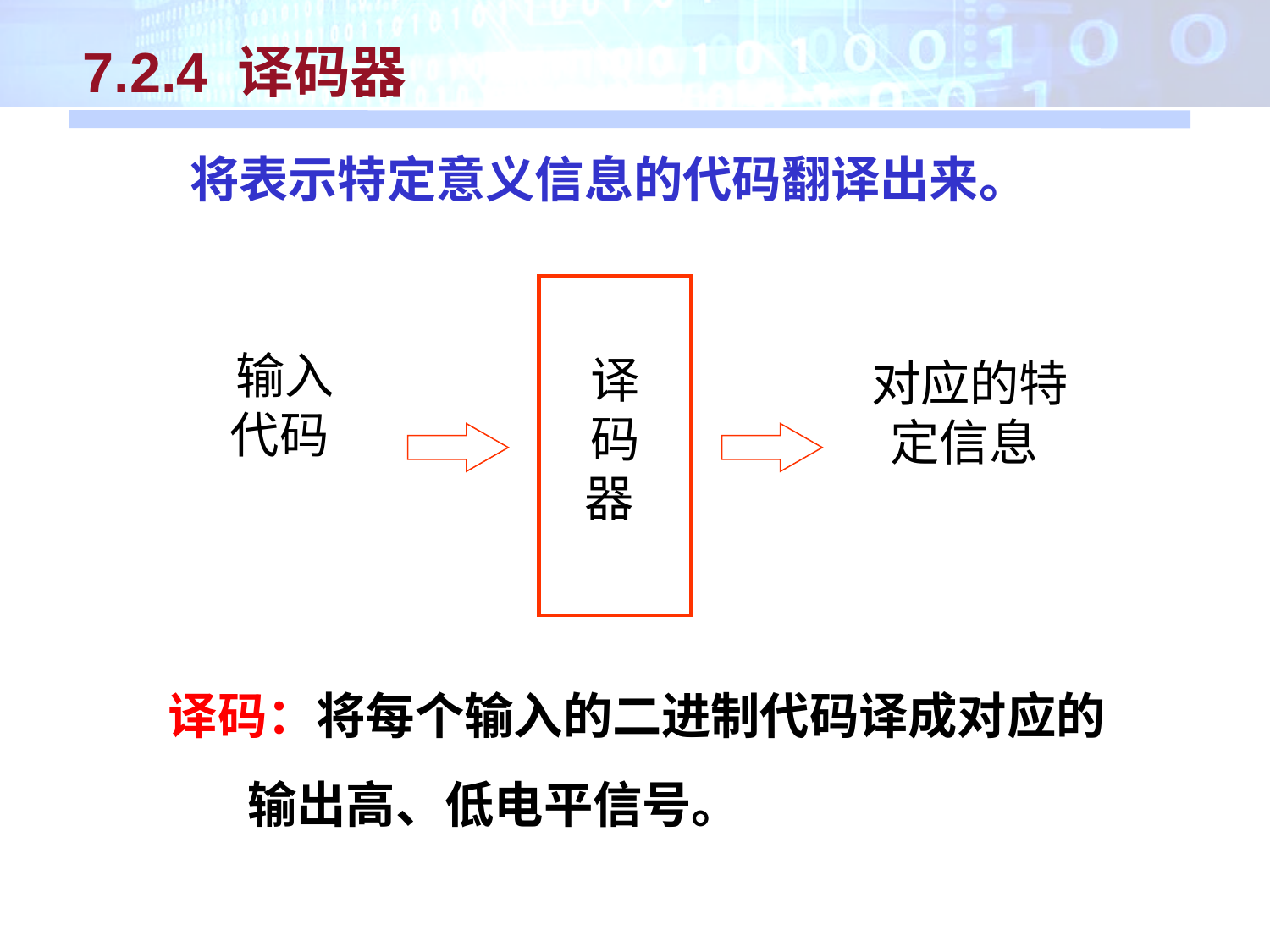

7.2.4 译码器
　　将表示特定意义信息的代码翻译出来。

译码器

对应的特定信息
输入
代码

译码：将每个输入的二进制代码译成对应的
      输出高、低电平信号。